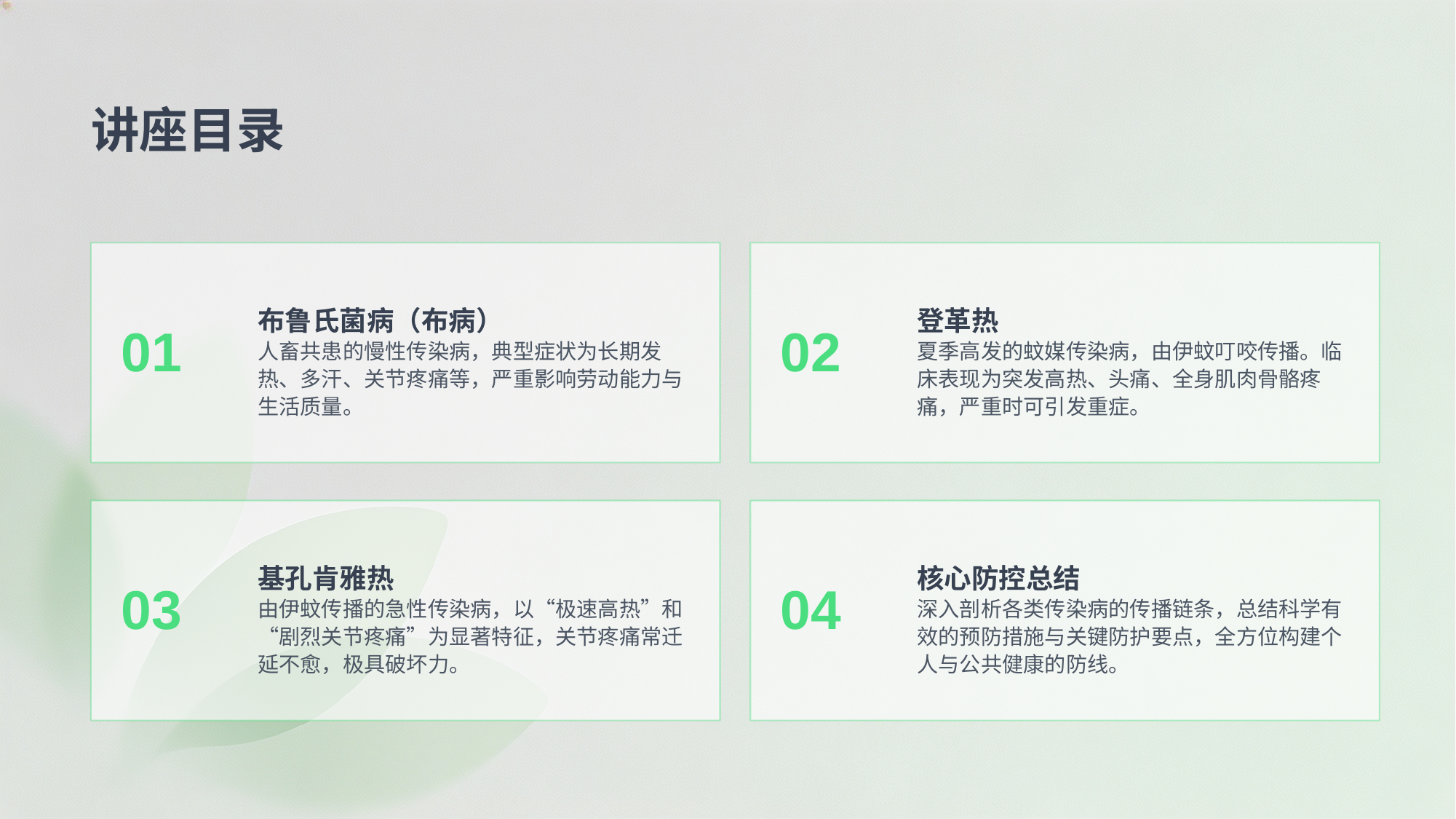

讲座目录

布鲁氏菌病（布病）
人畜共患的慢性传染病，典型症状为长期发热、多汗、关节疼痛等，严重影响劳动能力与生活质量。
登革热
夏季高发的蚊媒传染病，由伊蚊叮咬传播。临床表现为突发高热、头痛、全身肌肉骨骼疼痛，严重时可引发重症。
01
02

基孔肯雅热
由伊蚊传播的急性传染病，以“极速高热”和“剧烈关节疼痛”为显著特征，关节疼痛常迁延不愈，极具破坏力。
核心防控总结
深入剖析各类传染病的传播链条，总结科学有效的预防措施与关键防护要点，全方位构建个人与公共健康的防线。
03
04